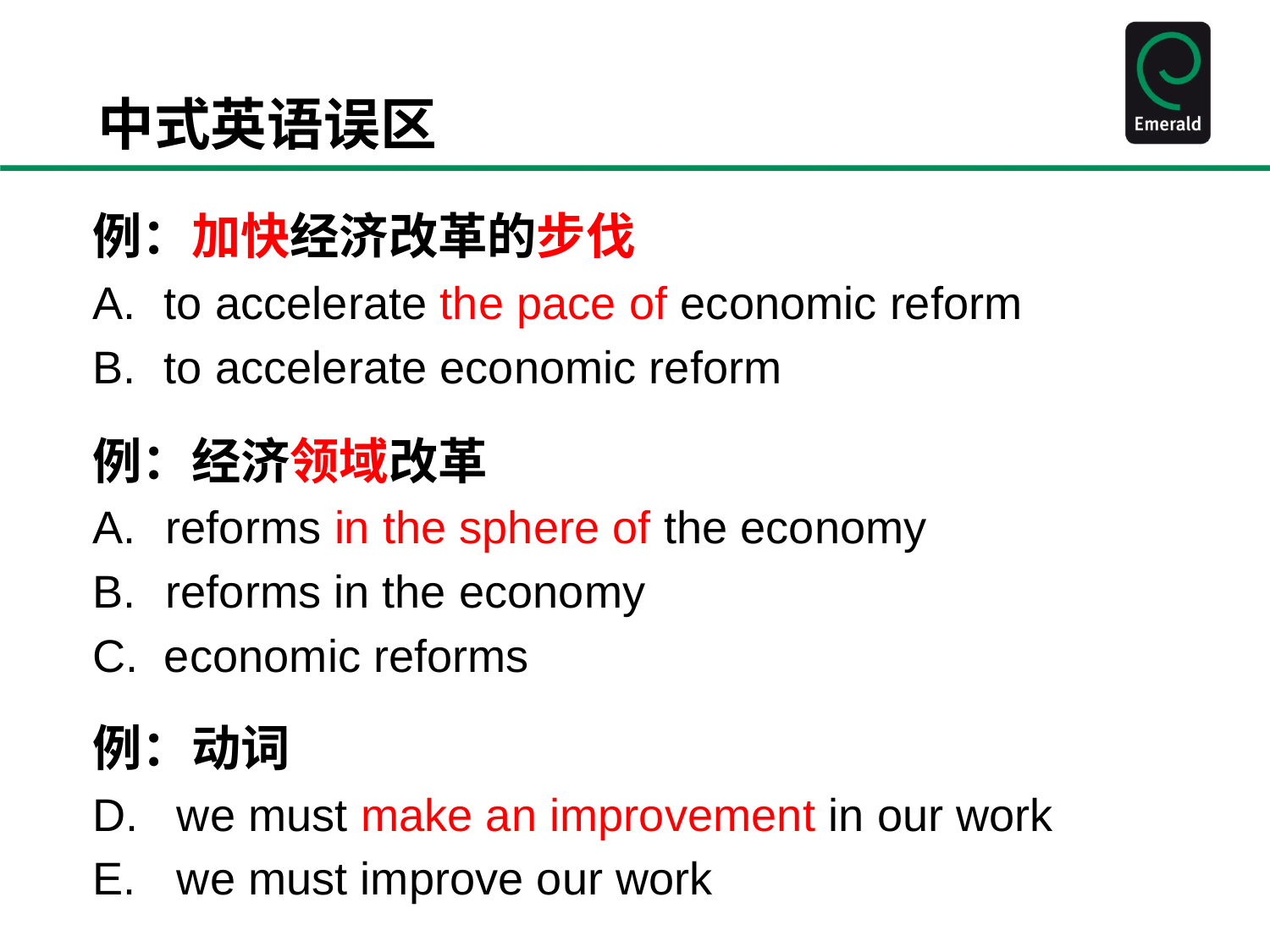

# 中式英语误区
例：加快经济改革的步伐
to accelerate the pace of economic reform
to accelerate economic reform

例：经济领域改革
A.	  reforms in the sphere of the economy
B.	  reforms in the economy
economic reforms

例：动词
 we must make an improvement in our work
 we must improve our work